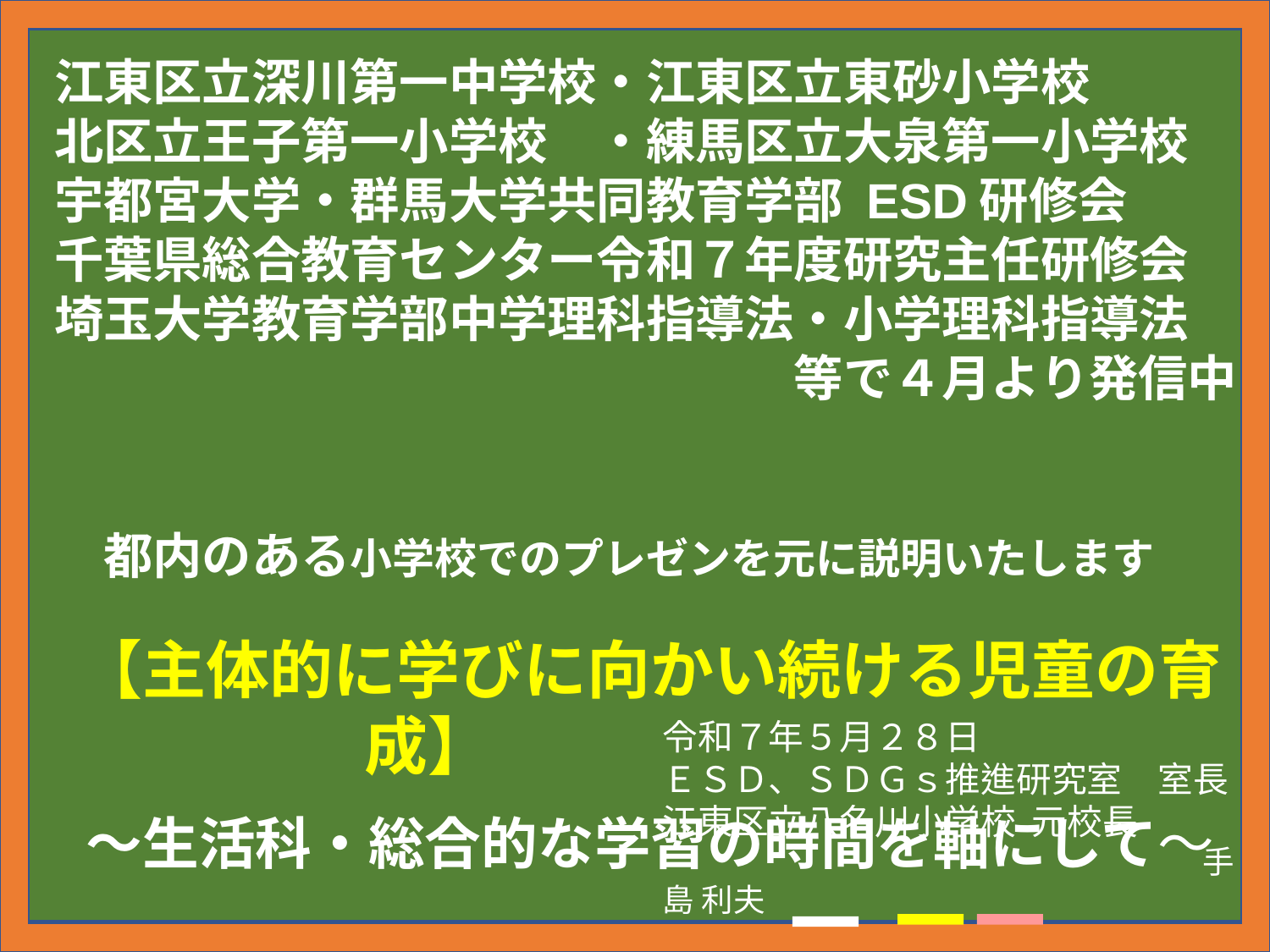

江東区立深川第一中学校・江東区立東砂小学校
北区立王子第一小学校　・練馬区立大泉第一小学校
宇都宮大学・群馬大学共同教育学部 ESD研修会
千葉県総合教育センター令和７年度研究主任研修会
埼玉大学教育学部中学理科指導法・小学理科指導法
　　　　　　　　　　　　　　　等で４月より発信中

　都内のある小学校でのプレゼンを元に説明いたします
【主体的に学びに向かい続ける児童の育成】

～生活科・総合的な学習の時間を軸にして～

令和７年５月２８日
ＥＳＤ、ＳＤＧｓ推進研究室　室長
江東区立八名川小学校  元校長
　　　　　　　　　　　　　　　　　手島 利夫